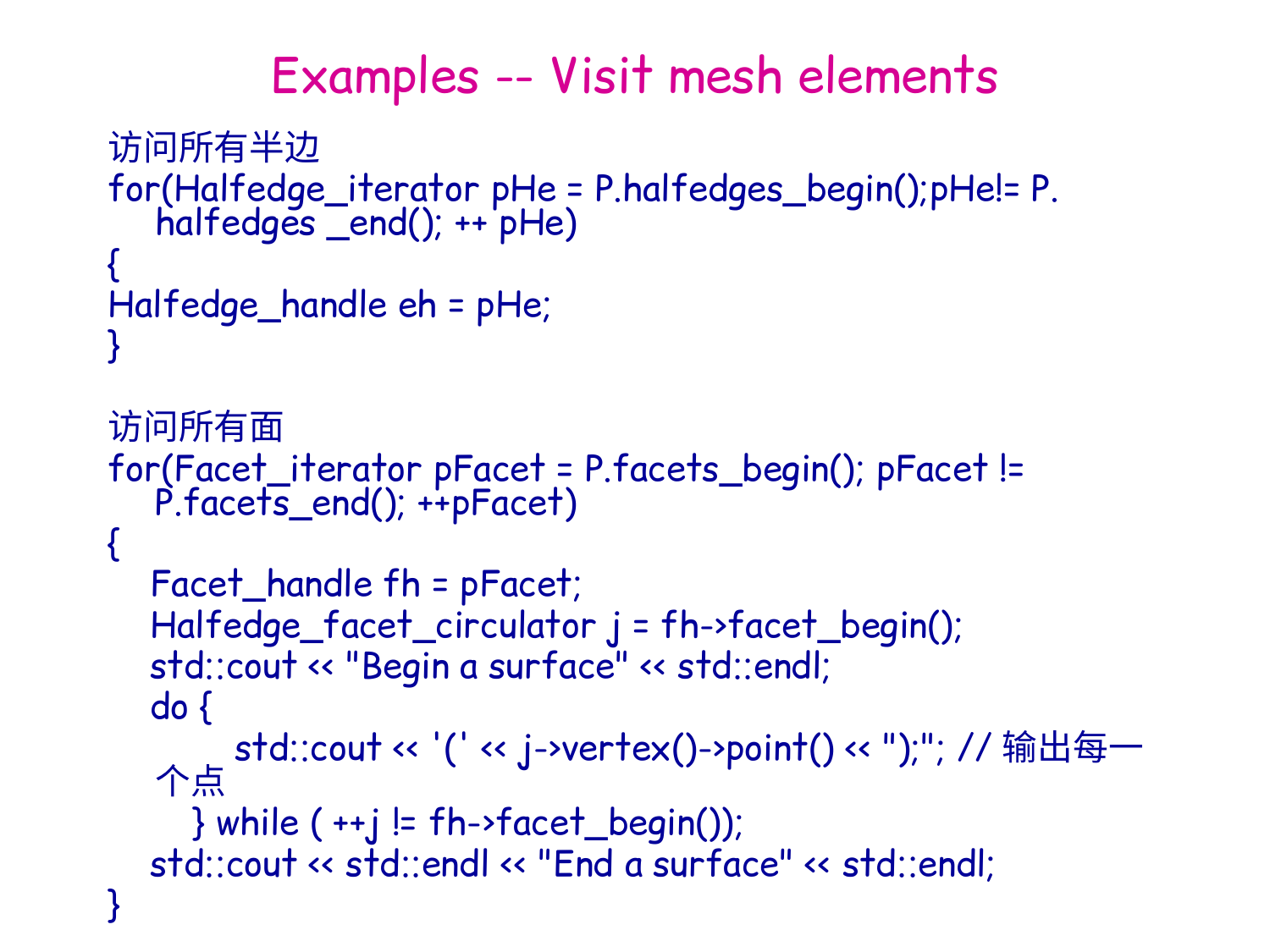

# Examples -- Visit mesh elements
访问所有半边
for(Halfedge_iterator pHe = P.halfedges_begin();pHe!= P. halfedges _end(); ++ pHe)
{
Halfedge_handle eh = pHe;
}

访问所有面
for(Facet_iterator pFacet = P.facets_begin(); pFacet != P.facets_end(); ++pFacet)
{
    Facet_handle fh = pFacet;
    Halfedge_facet_circulator j = fh->facet_begin();
    std::cout << "Begin a surface" << std::endl;
    do {
            std::cout << '(' << j->vertex()->point() << ");"; //输出每一个点
        } while ( ++j != fh->facet_begin());
    std::cout << std::endl << "End a surface" << std::endl;
}